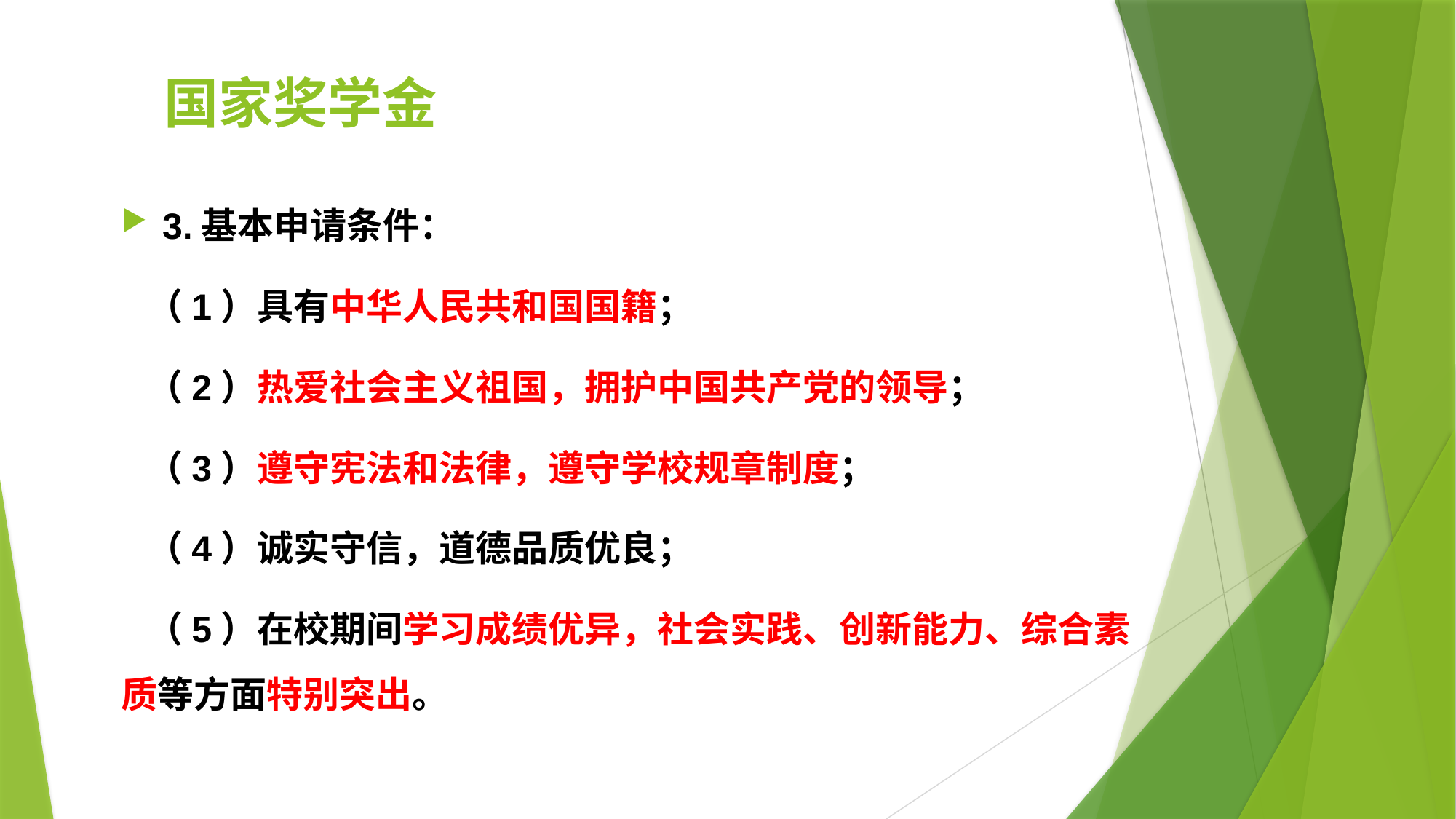

# 国家奖学金
3.基本申请条件：
  （1）具有中华人民共和国国籍；
  （2）热爱社会主义祖国，拥护中国共产党的领导；
  （3）遵守宪法和法律，遵守学校规章制度；
  （4）诚实守信，道德品质优良；
  （5）在校期间学习成绩优异，社会实践、创新能力、综合素质等方面特别突出。